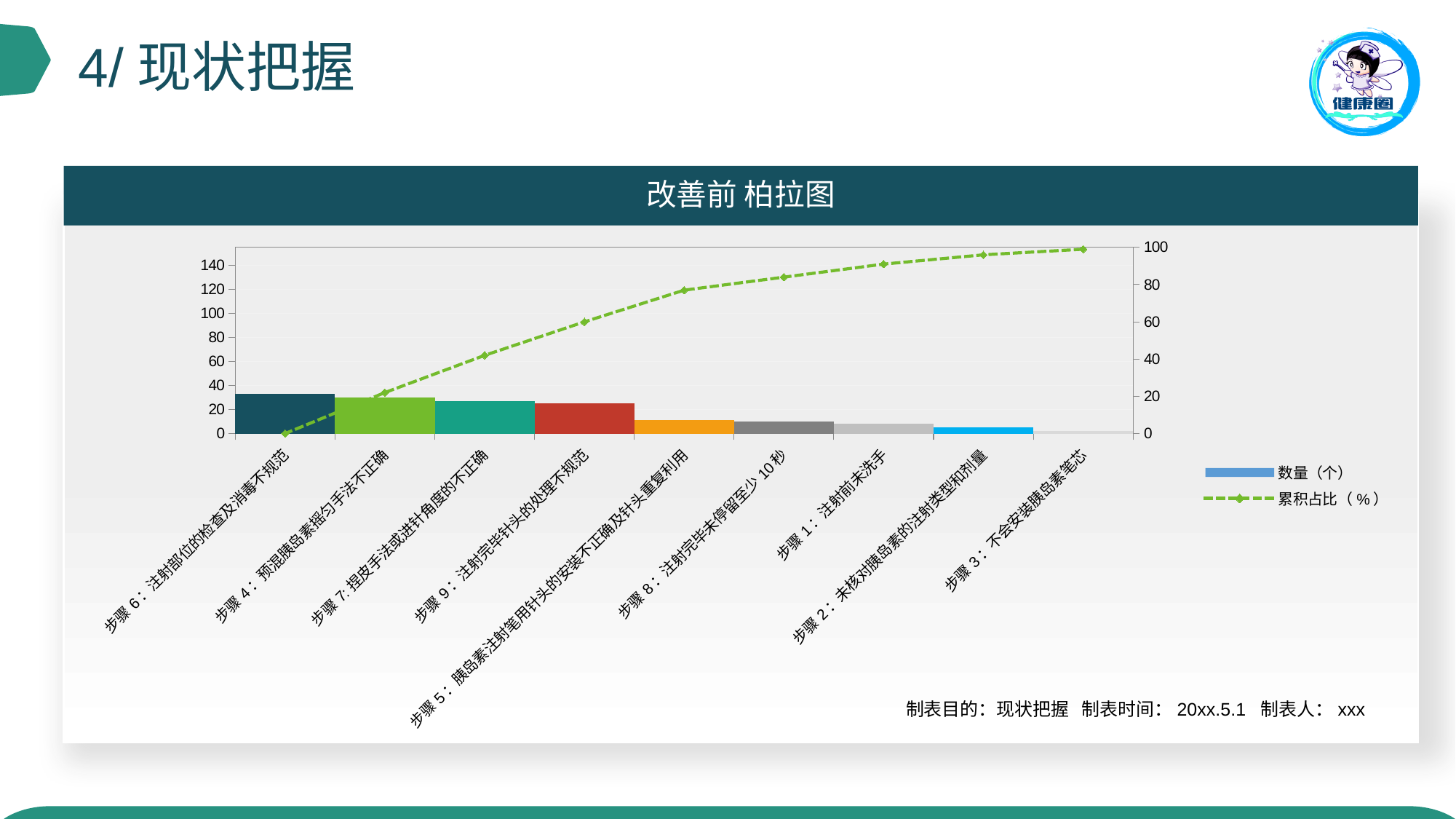

4/现状把握

改善前 柏拉图

### Chart

| Category | 数量（个） | 累积占比（%） |
|---|---|---|
| 步骤6：注射部位的检查及消毒不规范 | 33.0 | 0.0 |
| 步骤4：预混胰岛素摇匀手法不正确 | 30.0 | 22.0 |
| 步骤7:捏皮手法或进针角度的不正确 | 27.0 | 42.0 |
| 步骤9：注射完毕针头的处理不规范 | 25.0 | 60.0 |
| 步骤5：胰岛素注射笔用针头的安装不正确及针头重复利用 | 11.0 | 77.0 |
| 步骤8：注射完毕未停留至少10秒 | 10.0 | 84.0 |
| 步骤1：注射前未洗手 | 8.0 | 91.0 |
| 步骤2：未核对胰岛素的注射类型和剂量 | 5.0 | 96.0 |
| 步骤3：不会安装胰岛素笔芯 | 2.0 | 99.0 |
制表目的：现状把握   制表时间：20xx.5.1  制表人：xxx